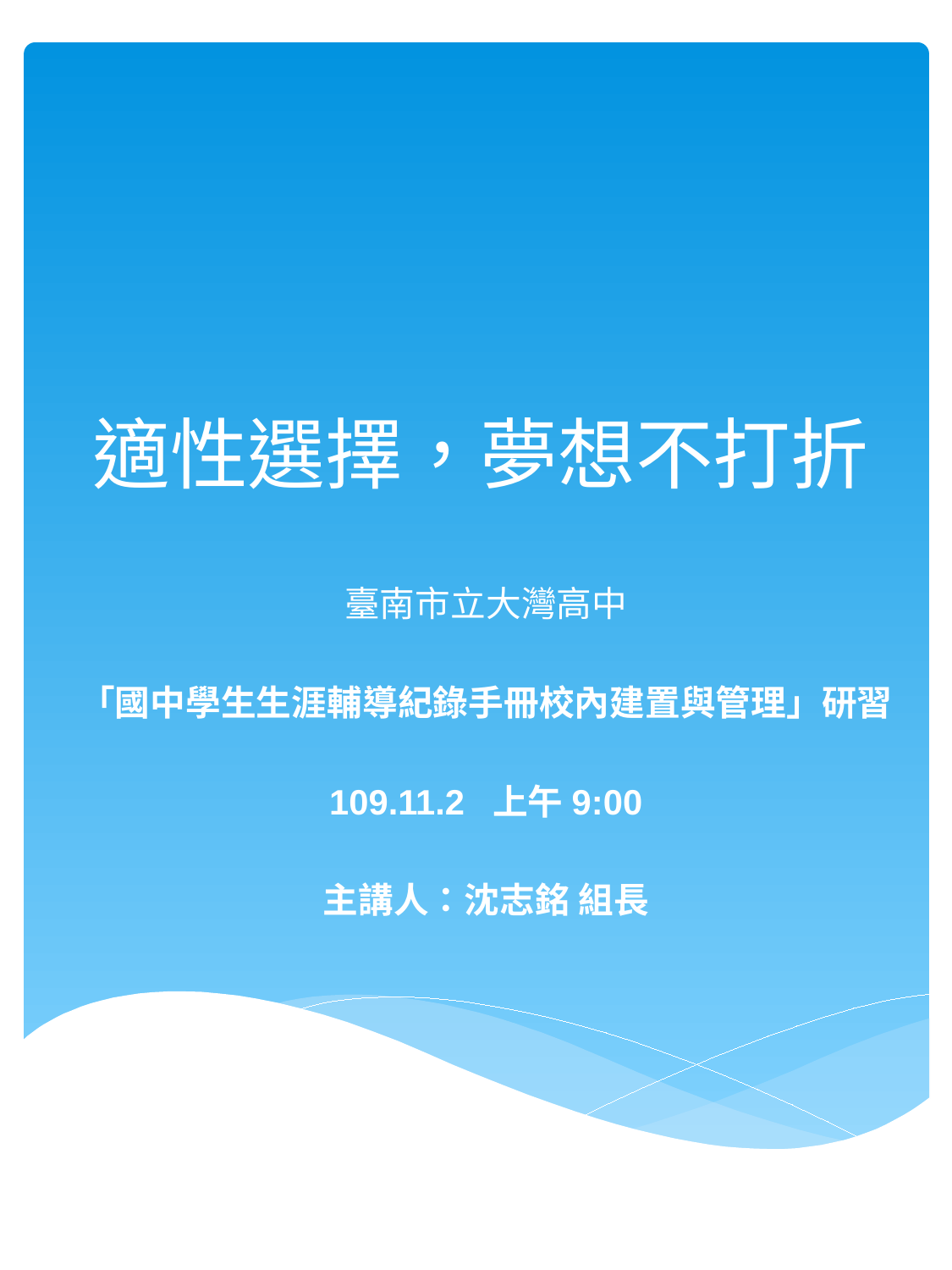

# 適性選擇，夢想不打折
臺南市立大灣高中

「國中學生生涯輔導紀錄手冊校內建置與管理」研習

109.11.2  上午9:00

主講人：沈志銘 組長